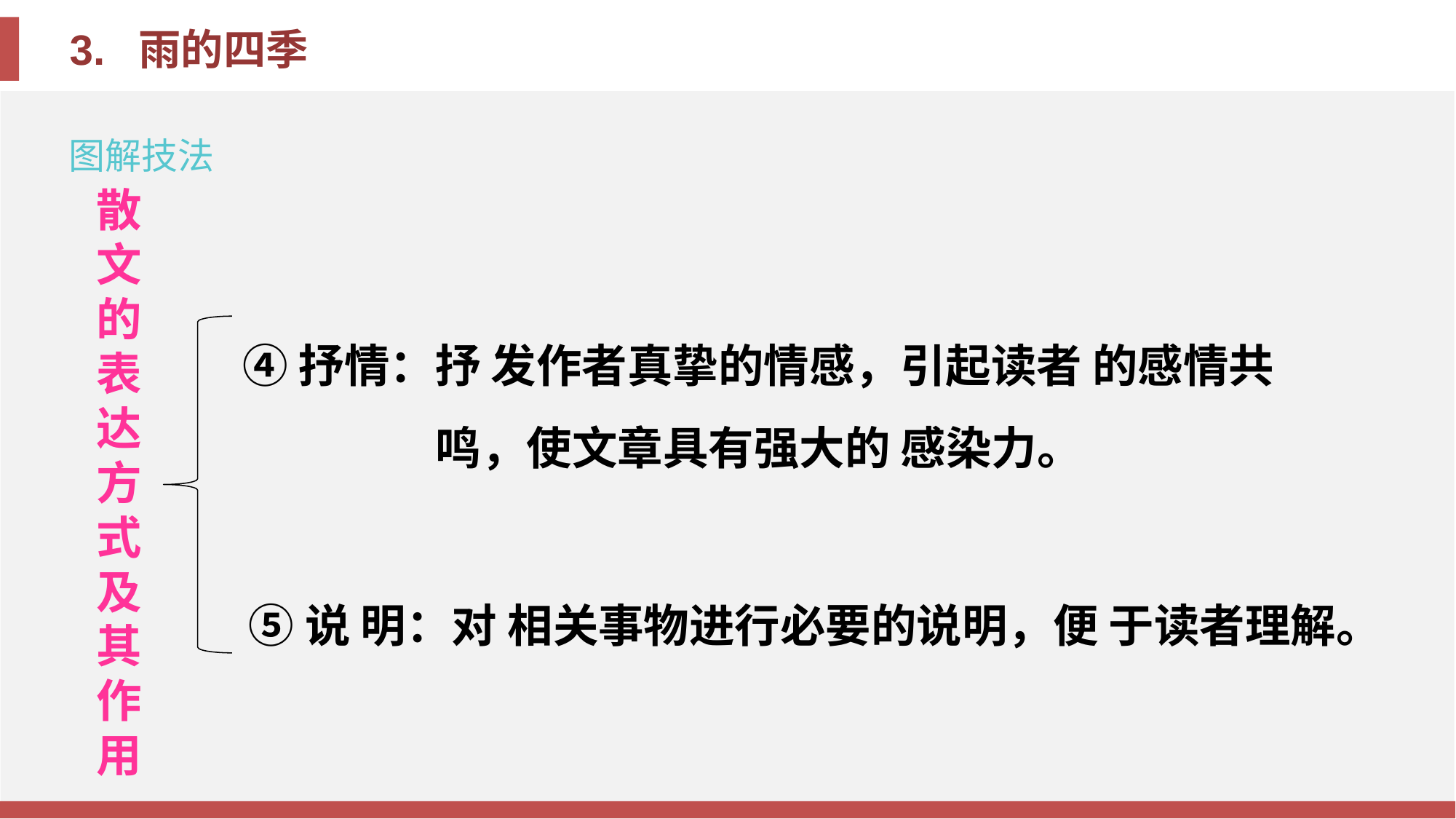

图解技法
散文的表达方式及其作用
④抒情：抒 发作者真挚的情感，引起读者 的感情共鸣，使文章具有强大的 感染力。

⑤说 明：对 相关事物进行必要的说明，便 于读者理解。